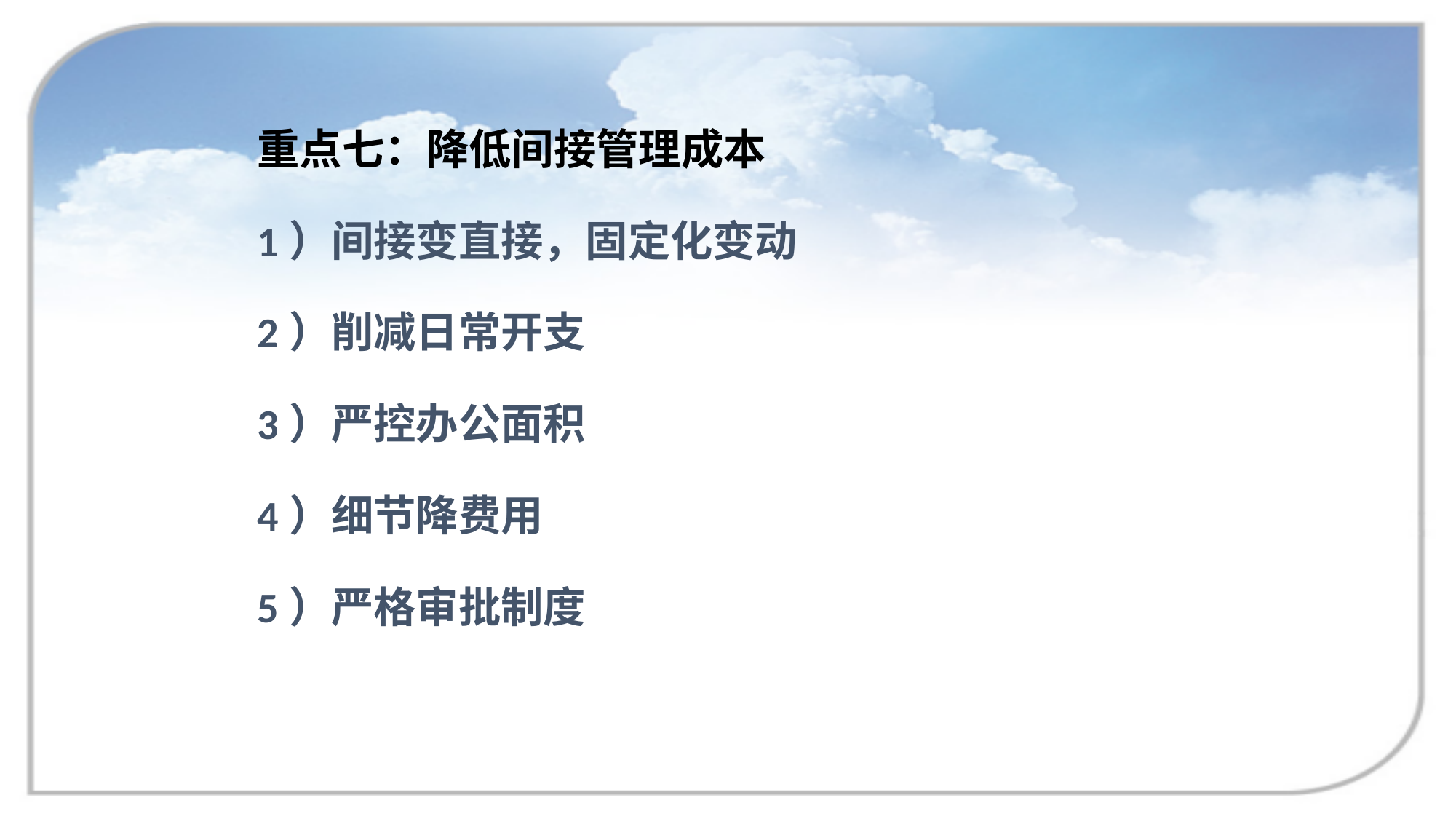

重点七：降低间接管理成本
1）间接变直接，固定化变动
2）削减日常开支
3）严控办公面积
4）细节降费用
5）严格审批制度